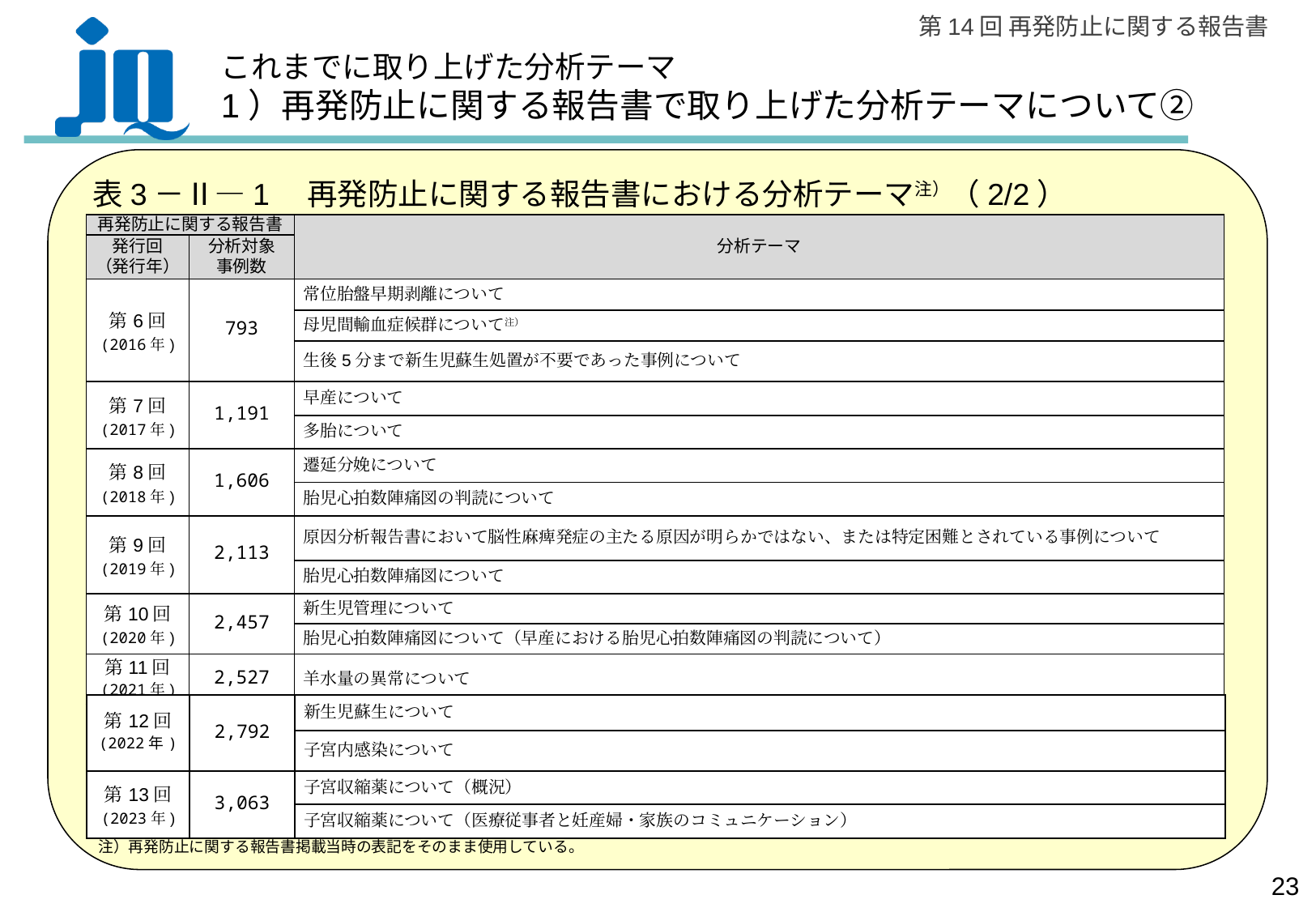

これまでに取り上げた分析テーマ
1）再発防止に関する報告書で取り上げた分析テーマについて②

表3－Ⅱ―1　再発防止に関する報告書における分析テーマ注）（2/2）
| 再発防止に関する報告書 |  | 分析テーマ |
| --- | --- | --- |
| 発行回 （発行年） | 分析対象 事例数 |  |
| 第6回 (2016年) | 793 | 常位胎盤早期剥離について |
| --- | --- | --- |
|  |  | 母児間輸血症候群について注） |
|  |  | 生後5分まで新生児蘇生処置が不要であった事例について |
| 第7回 (2017年) | 1,191 | 早産について |
|  |  | 多胎について |
| 第8回 (2018年) | 1,606 | 遷延分娩について |
|  |  | 胎児心拍数陣痛図の判読について |
| 第9回 (2019年) | 2,113 | 原因分析報告書において脳性麻痺発症の主たる原因が明らかではない、または特定困難とされている事例について |
|  |  | 胎児心拍数陣痛図について |
| 第10回 (2020年) | 2,457 | 新生児管理について |
|  |  | 胎児心拍数陣痛図について（早産における胎児心拍数陣痛図の判読について） |
| 第11回 (2021年) | 2,527 | 羊水量の異常について |
| 第12回 (2022年) | 2,792 | 新生児蘇生について |
| --- | --- | --- |
|  |  | 子宮内感染について |
| 第13回 (2023年) | 3,063 | 子宮収縮薬について（概況） |
|  |  | 子宮収縮薬について（医療従事者と妊産婦・家族のコミュニケーション） |
注）再発防止に関する報告書掲載当時の表記をそのまま使用している。
23